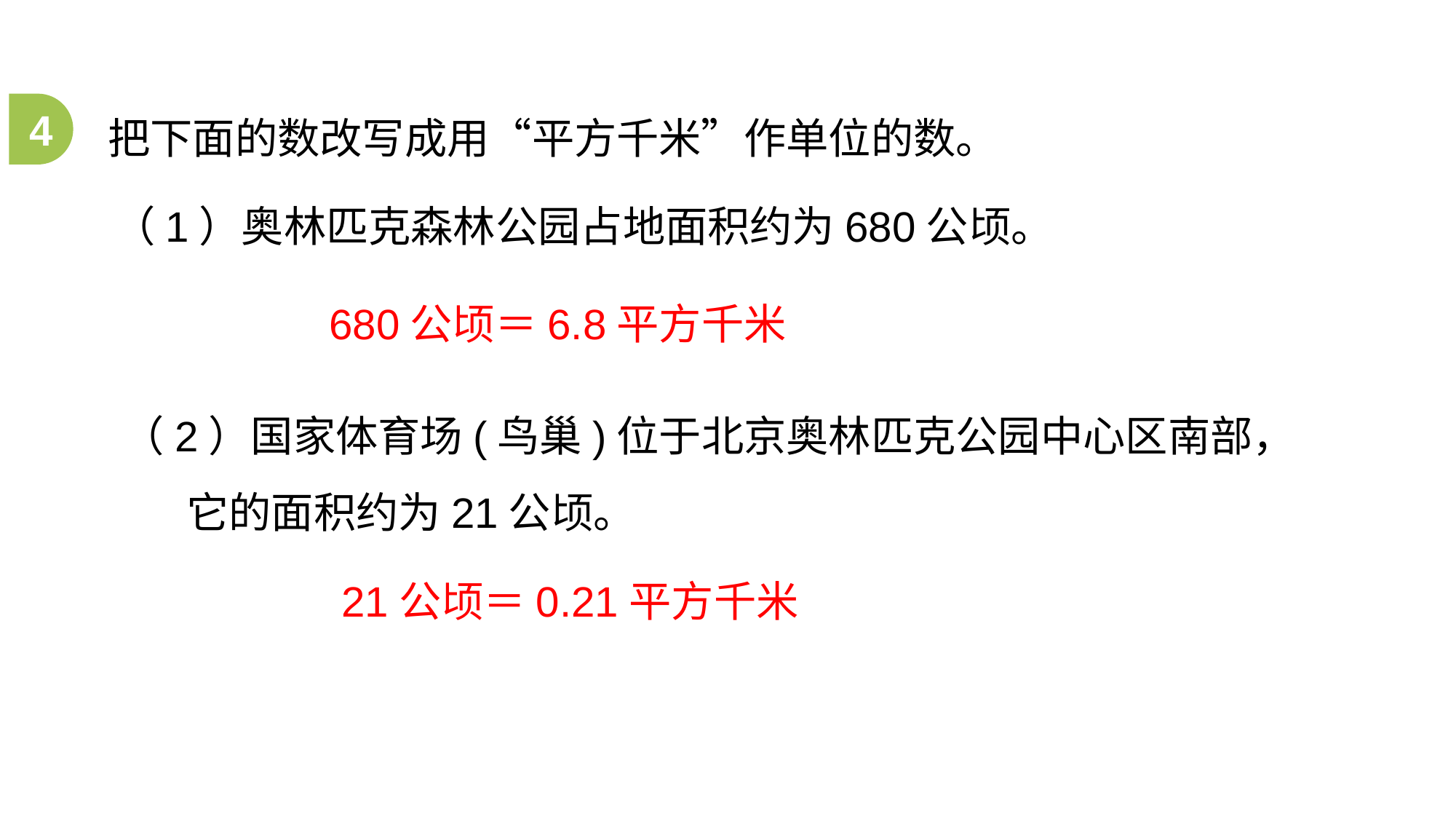

把下面的数改写成用“平方千米”作单位的数。
4
（1）奥林匹克森林公园占地面积约为680公顷。
680公顷＝6.8平方千米
（2）国家体育场(鸟巢)位于北京奥林匹克公园中心区南部，它的面积约为21公顷。
21公顷＝0.21平方千米